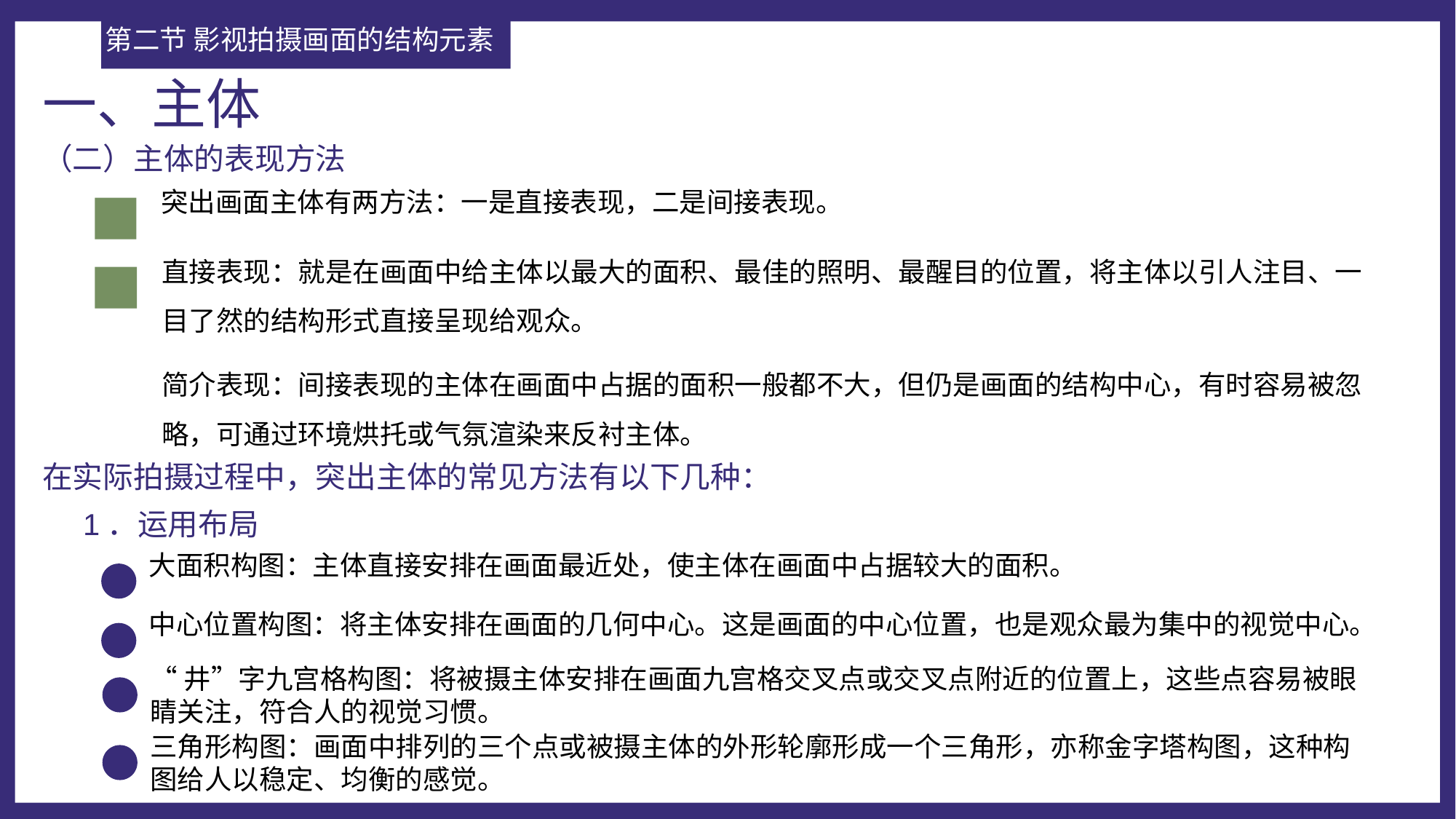

第二节 影视拍摄画面的结构元素
一、主体
（二）主体的表现方法
突出画面主体有两方法：一是直接表现，二是间接表现。

直接表现：就是在画面中给主体以最大的面积、最佳的照明、最醒目的位置，将主体以引人注目、一目了然的结构形式直接呈现给观众。
简介表现：间接表现的主体在画面中占据的面积一般都不大，但仍是画面的结构中心，有时容易被忽略，可通过环境烘托或气氛渲染来反衬主体。

在实际拍摄过程中，突出主体的常见方法有以下几种：
1．运用布局
大面积构图：主体直接安排在画面最近处，使主体在画面中占据较大的面积。

中心位置构图：将主体安排在画面的几何中心。这是画面的中心位置，也是观众最为集中的视觉中心。

“井”字九宫格构图：将被摄主体安排在画面九宫格交叉点或交叉点附近的位置上，这些点容易被眼睛关注，符合人的视觉习惯。

三角形构图：画面中排列的三个点或被摄主体的外形轮廓形成一个三角形，亦称金字塔构图，这种构图给人以稳定、均衡的感觉。